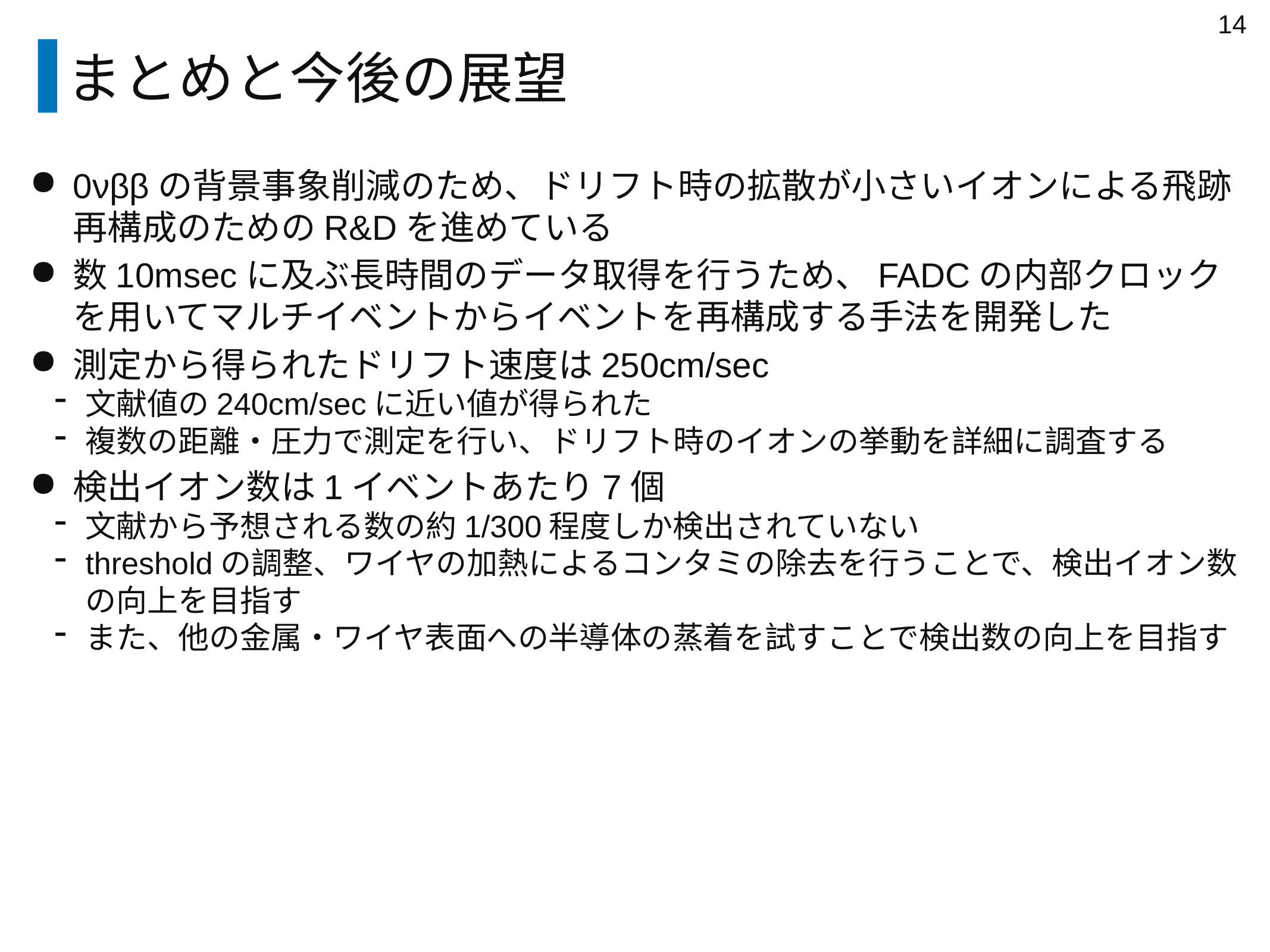

14
# まとめと今後の展望
0νββの背景事象削減のため、ドリフト時の拡散が小さいイオンによる飛跡再構成のためのR&Dを進めている
数10msecに及ぶ長時間のデータ取得を行うため、FADCの内部クロックを用いてマルチイベントからイベントを再構成する手法を開発した
測定から得られたドリフト速度は250cm/sec
文献値の240cm/secに近い値が得られた
複数の距離・圧力で測定を行い、ドリフト時のイオンの挙動を詳細に調査する
検出イオン数は1イベントあたり7個
文献から予想される数の約1/300程度しか検出されていない
thresholdの調整、ワイヤの加熱によるコンタミの除去を行うことで、検出イオン数の向上を目指す
また、他の金属・ワイヤ表面への半導体の蒸着を試すことで検出数の向上を目指す